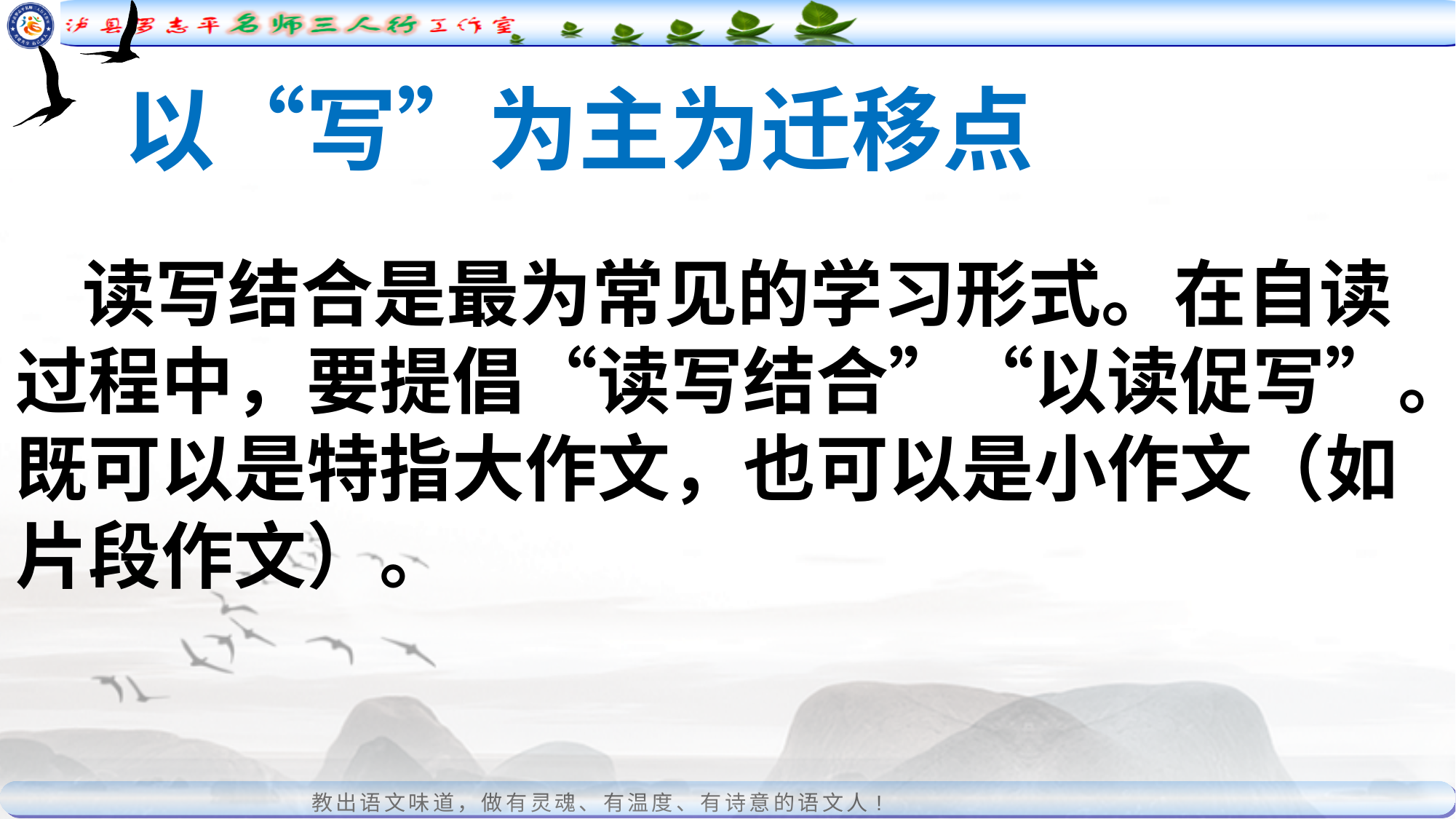

以“写”为主为迁移点
   读写结合是最为常见的学习形式。在自读过程中，要提倡“读写结合”“以读促写”。既可以是特指大作文，也可以是小作文（如片段作文）。